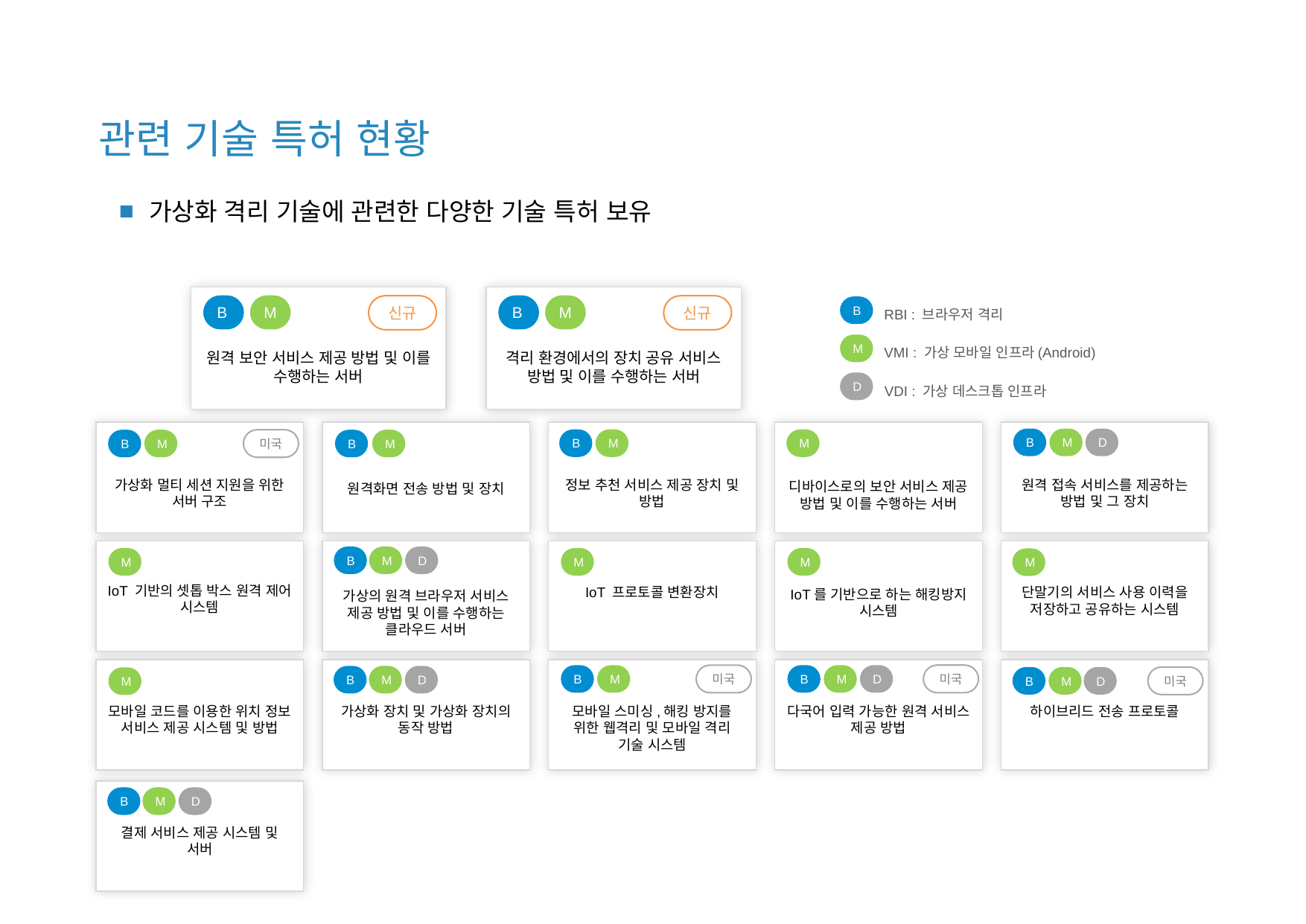

관련 기술 특허 현황
가상화 격리 기술에 관련한 다양한 기술 특허 보유

원격 보안 서비스 제공 방법 및 이를 수행하는 서버
B
M
신규

격리 환경에서의 장치 공유 서비스 방법 및 이를 수행하는 서버
B
M
신규
RBI : 브라우저 격리
B
VMI : 가상 모바일 인프라(Android)
M
VDI : 가상 데스크톱 인프라
D

원격 접속 서비스를 제공하는 방법 및 그 장치
B
M
D

가상화 멀티 세션 지원을 위한 서버 구조
B
M
미국

원격화면 전송 방법 및 장치
B
M

정보 추천 서비스 제공 장치 및 방법
B
M

디바이스로의 보안 서비스 제공 방법 및 이를 수행하는 서버
M

단말기의 서비스 사용 이력을 저장하고 공유하는 시스템
M

IoT 기반의 셋톱 박스 원격 제어 시스템
M

가상의 원격 브라우저 서비스 제공 방법 및 이를 수행하는 클라우드 서버
B
M
D

IoT 프로토콜 변환장치
M

IoT를 기반으로 하는 해킹방지 시스템
M

모바일 코드를 이용한 위치 정보 서비스 제공 시스템 및 방법
M

가상화 장치 및 가상화 장치의 동작 방법
B
M
D

하이브리드 전송 프로토콜
B
M
D
미국

모바일 스미싱,해킹 방지를 위한 웹격리 및 모바일 격리 기술 시스템
B
M
미국

다국어 입력 가능한 원격 서비스 제공 방법
B
M
D
미국

결제 서비스 제공 시스템 및 서버
B
M
D